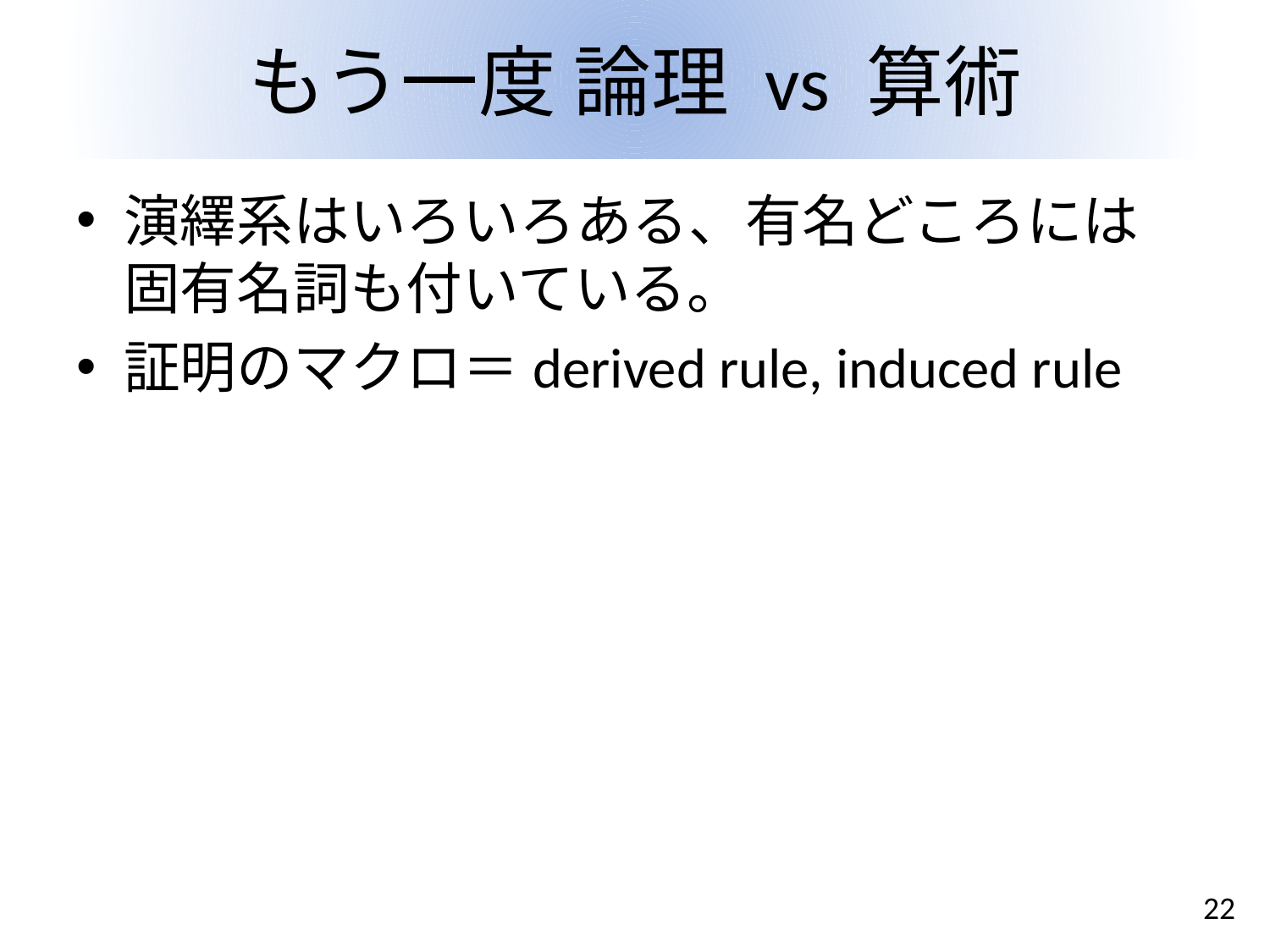

# もう一度 論理 vs 算術
演繹系はいろいろある、有名どころには固有名詞も付いている。
証明のマクロ＝derived rule, induced rule

22